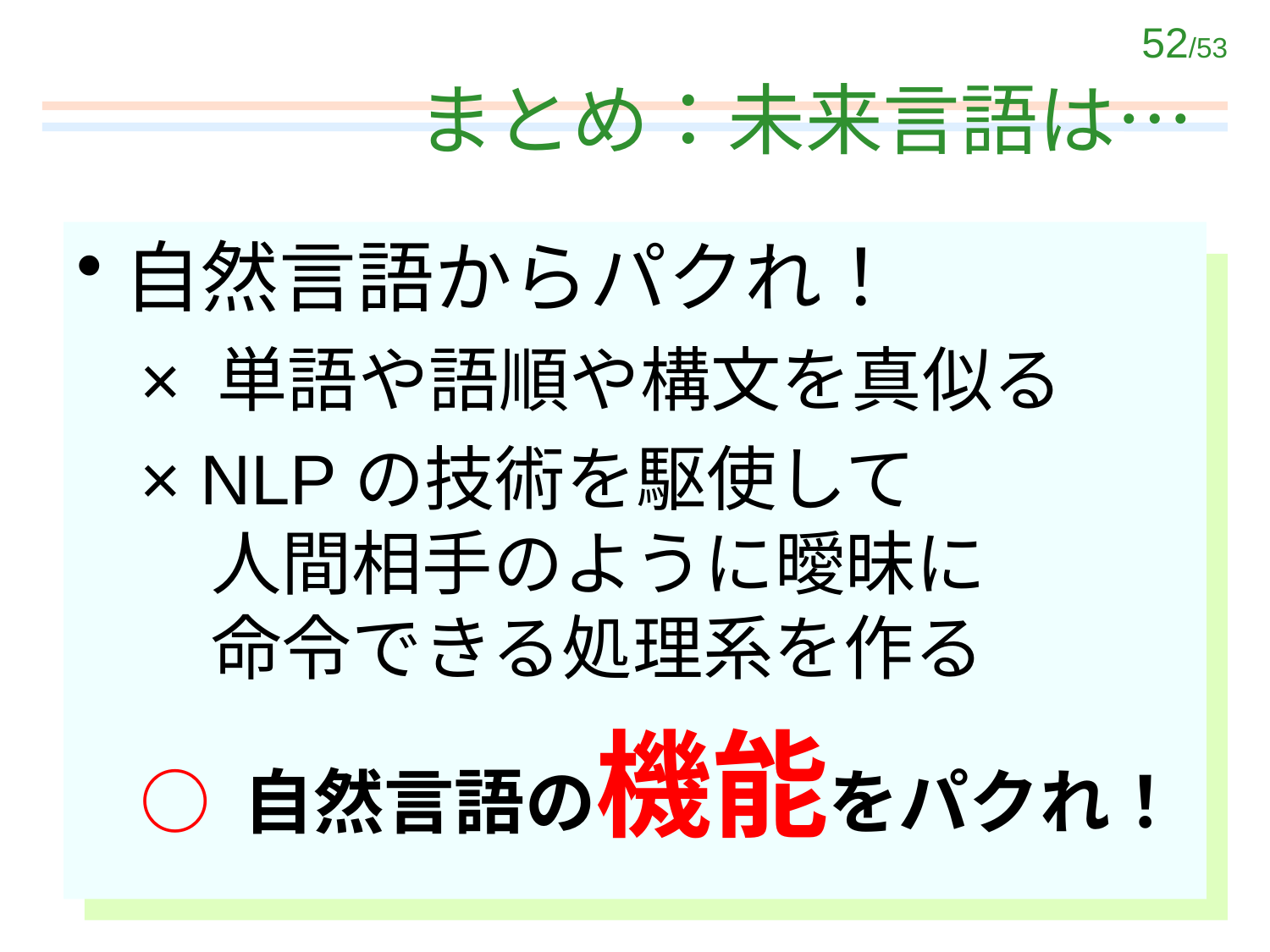

# まとめ：未来言語は…
自然言語からパクれ！
× 単語や語順や構文を真似る
× NLPの技術を駆使して
  人間相手のように曖昧に
  命令できる処理系を作る
○ 自然言語の機能をパクれ！